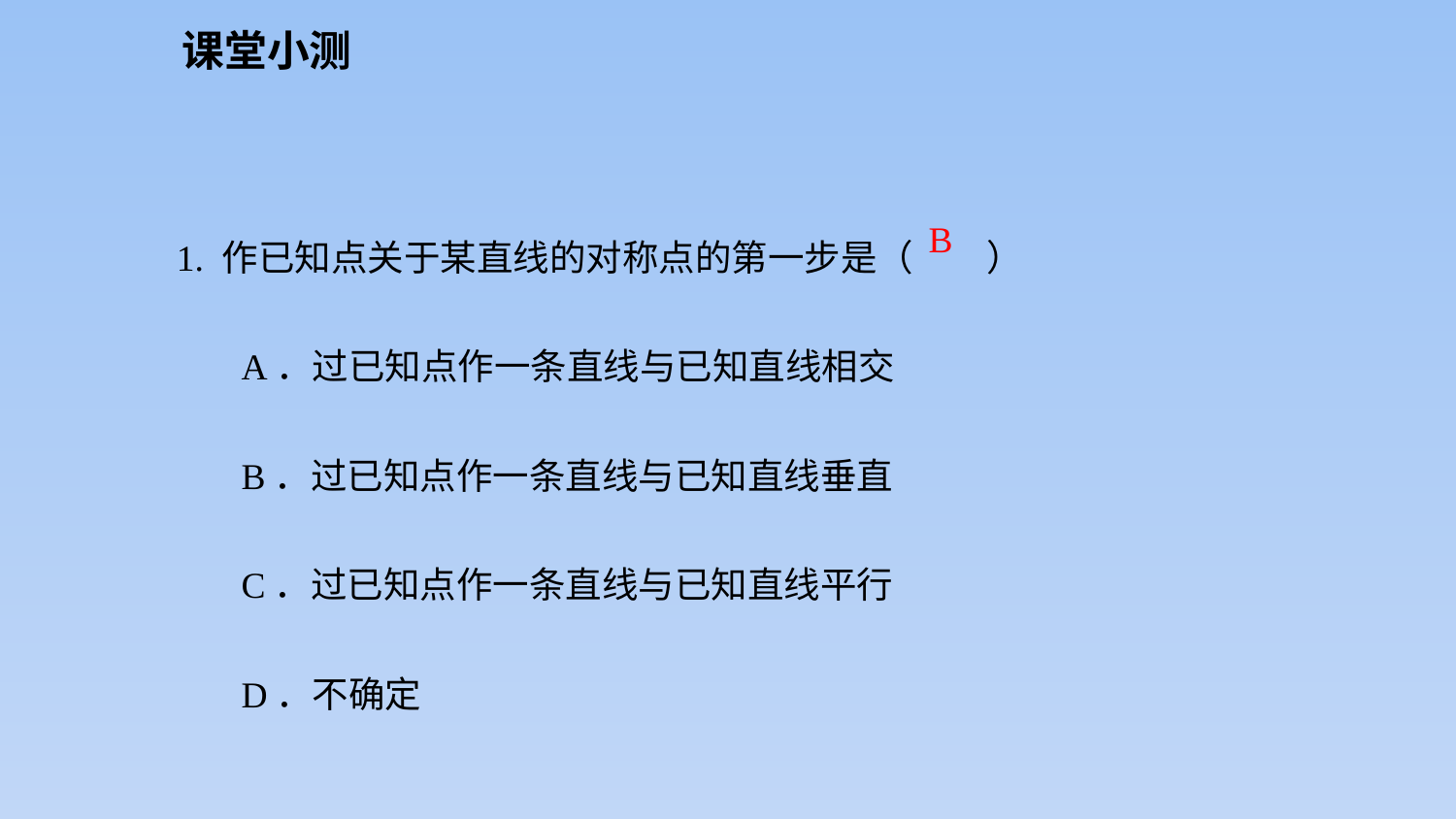

课堂小测
1. 作已知点关于某直线的对称点的第一步是（　　）
       A．过已知点作一条直线与已知直线相交
       B．过已知点作一条直线与已知直线垂直
       C．过已知点作一条直线与已知直线平行
       D．不确定

B